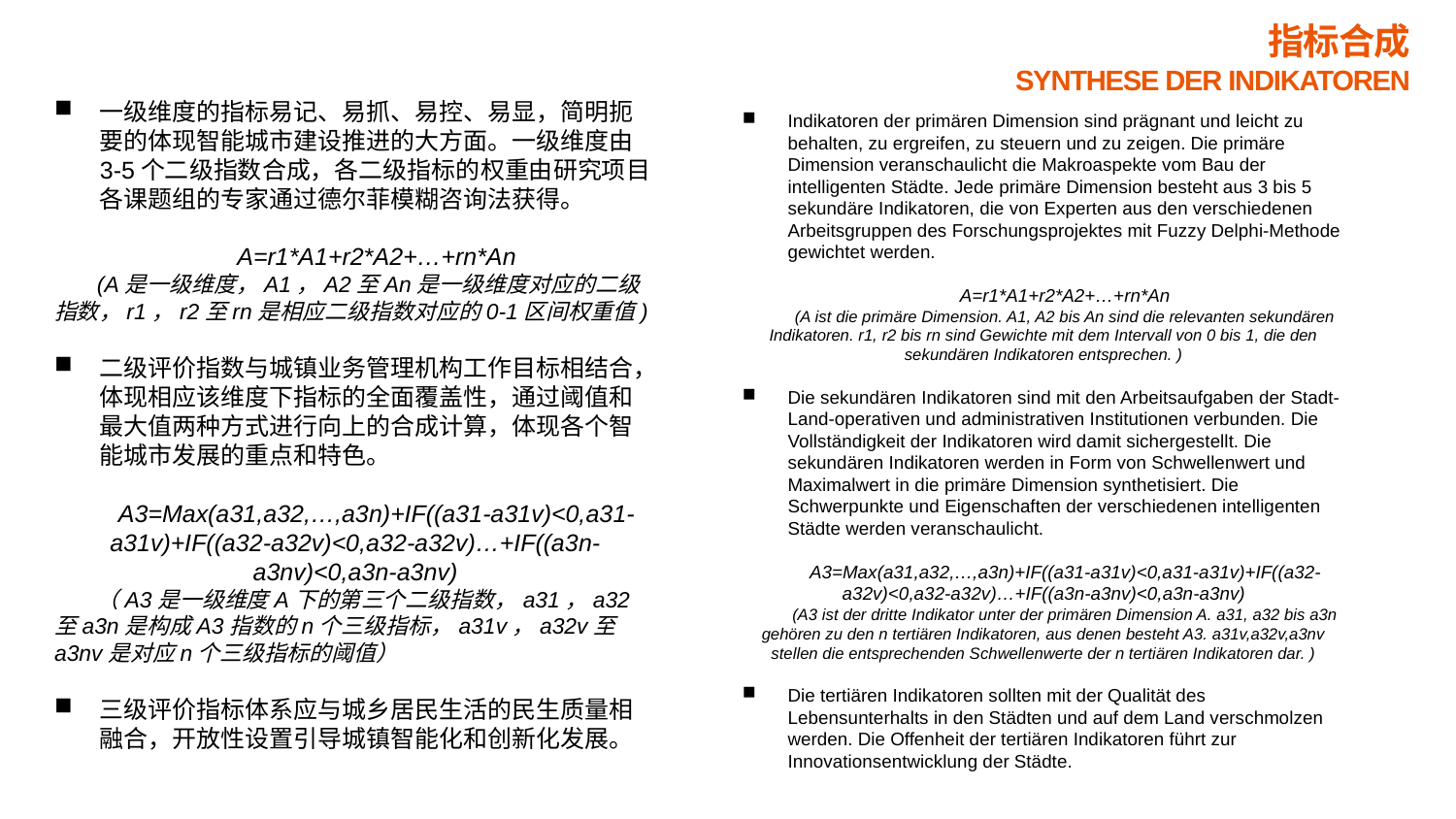

指标合成
Synthese der Indikatoren
一级维度的指标易记、易抓、易控、易显，简明扼要的体现智能城市建设推进的大方面。一级维度由3-5个二级指数合成，各二级指标的权重由研究项目各课题组的专家通过德尔菲模糊咨询法获得。

A=r1*A1+r2*A2+…+rn*An
(A是一级维度，A1，A2至An是一级维度对应的二级指数，r1，r2至rn是相应二级指数对应的0-1区间权重值)

二级评价指数与城镇业务管理机构工作目标相结合，体现相应该维度下指标的全面覆盖性，通过阈值和最大值两种方式进行向上的合成计算，体现各个智能城市发展的重点和特色。

A3=Max(a31,a32,…,a3n)+IF((a31-a31v)<0,a31-a31v)+IF((a32-a32v)<0,a32-a32v)…+IF((a3n-a3nv)<0,a3n-a3nv)
（A3是一级维度A下的第三个二级指数，a31，a32至a3n是构成A3指数的n个三级指标，a31v，a32v至a3nv是对应n个三级指标的阈值）

三级评价指标体系应与城乡居民生活的民生质量相融合，开放性设置引导城镇智能化和创新化发展。
Indikatoren der primären Dimension sind prägnant und leicht zu behalten, zu ergreifen, zu steuern und zu zeigen. Die primäre Dimension veranschaulicht die Makroaspekte vom Bau der intelligenten Städte. Jede primäre Dimension besteht aus 3 bis 5 sekundäre Indikatoren, die von Experten aus den verschiedenen Arbeitsgruppen des Forschungsprojektes mit Fuzzy Delphi-Methode gewichtet werden.

A=r1*A1+r2*A2+…+rn*An
(A ist die primäre Dimension. A1, A2 bis An sind die relevanten sekundären Indikatoren. r1, r2 bis rn sind Gewichte mit dem Intervall von 0 bis 1, die den sekundären Indikatoren entsprechen. )

Die sekundären Indikatoren sind mit den Arbeitsaufgaben der Stadt-Land-operativen und administrativen Institutionen verbunden. Die Vollständigkeit der Indikatoren wird damit sichergestellt. Die sekundären Indikatoren werden in Form von Schwellenwert und Maximalwert in die primäre Dimension synthetisiert. Die Schwerpunkte und Eigenschaften der verschiedenen intelligenten Städte werden veranschaulicht.

A3=Max(a31,a32,…,a3n)+IF((a31-a31v)<0,a31-a31v)+IF((a32-a32v)<0,a32-a32v)…+IF((a3n-a3nv)<0,a3n-a3nv)
(A3 ist der dritte Indikator unter der primären Dimension A. a31, a32 bis a3n gehören zu den n tertiären Indikatoren, aus denen besteht A3. a31v,a32v,a3nv stellen die entsprechenden Schwellenwerte der n tertiären Indikatoren dar. )

Die tertiären Indikatoren sollten mit der Qualität des Lebensunterhalts in den Städten und auf dem Land verschmolzen werden. Die Offenheit der tertiären Indikatoren führt zur Innovationsentwicklung der Städte.